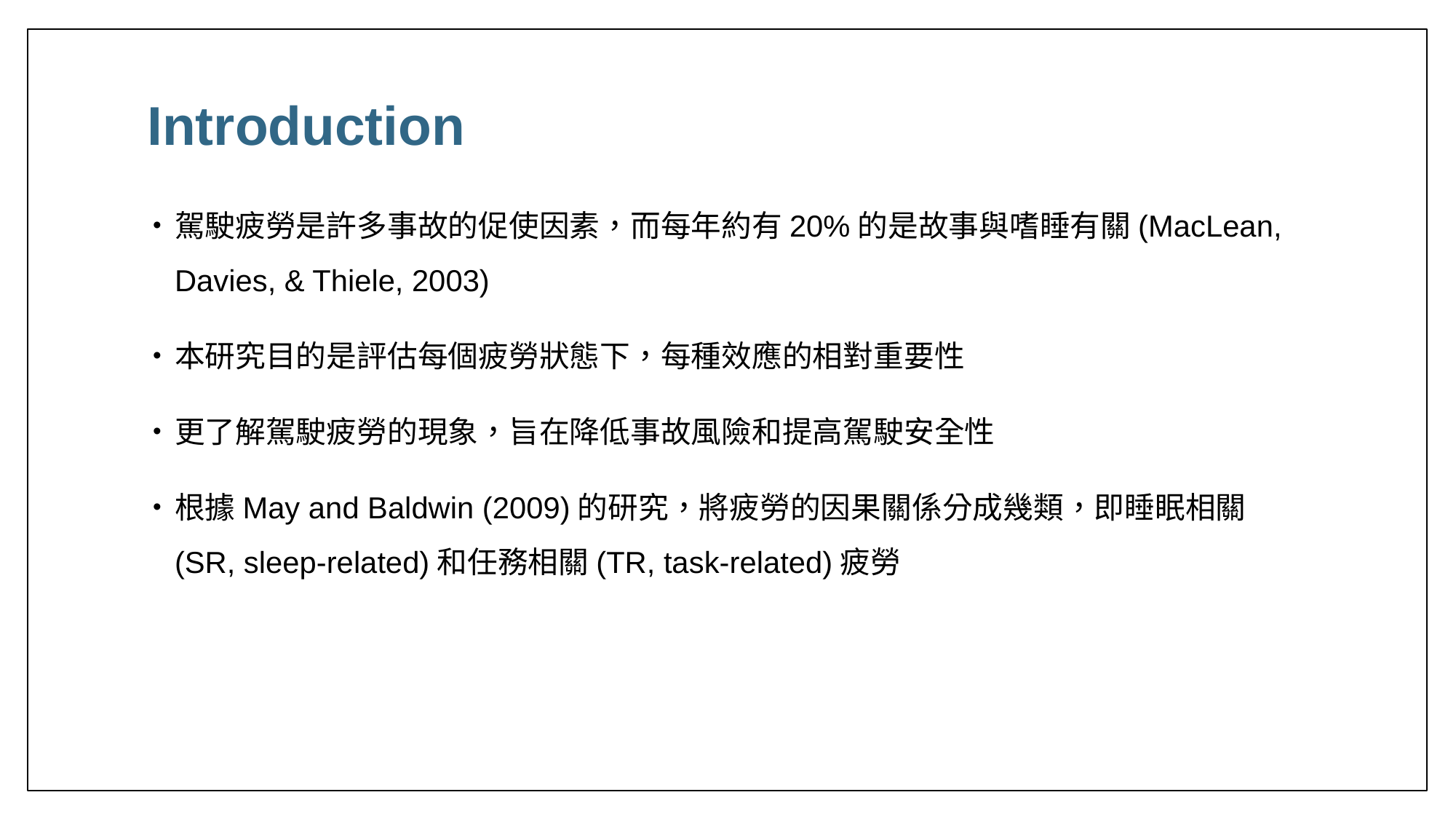

# Introduction
駕駛疲勞是許多事故的促使因素，而每年約有20%的是故事與嗜睡有關(MacLean, Davies, & Thiele, 2003)
本研究目的是評估每個疲勞狀態下，每種效應的相對重要性
更了解駕駛疲勞的現象，旨在降低事故風險和提高駕駛安全性
根據May and Baldwin (2009)的研究，將疲勞的因果關係分成幾類，即睡眠相關(SR, sleep-related)和任務相關(TR, task-related)疲勞